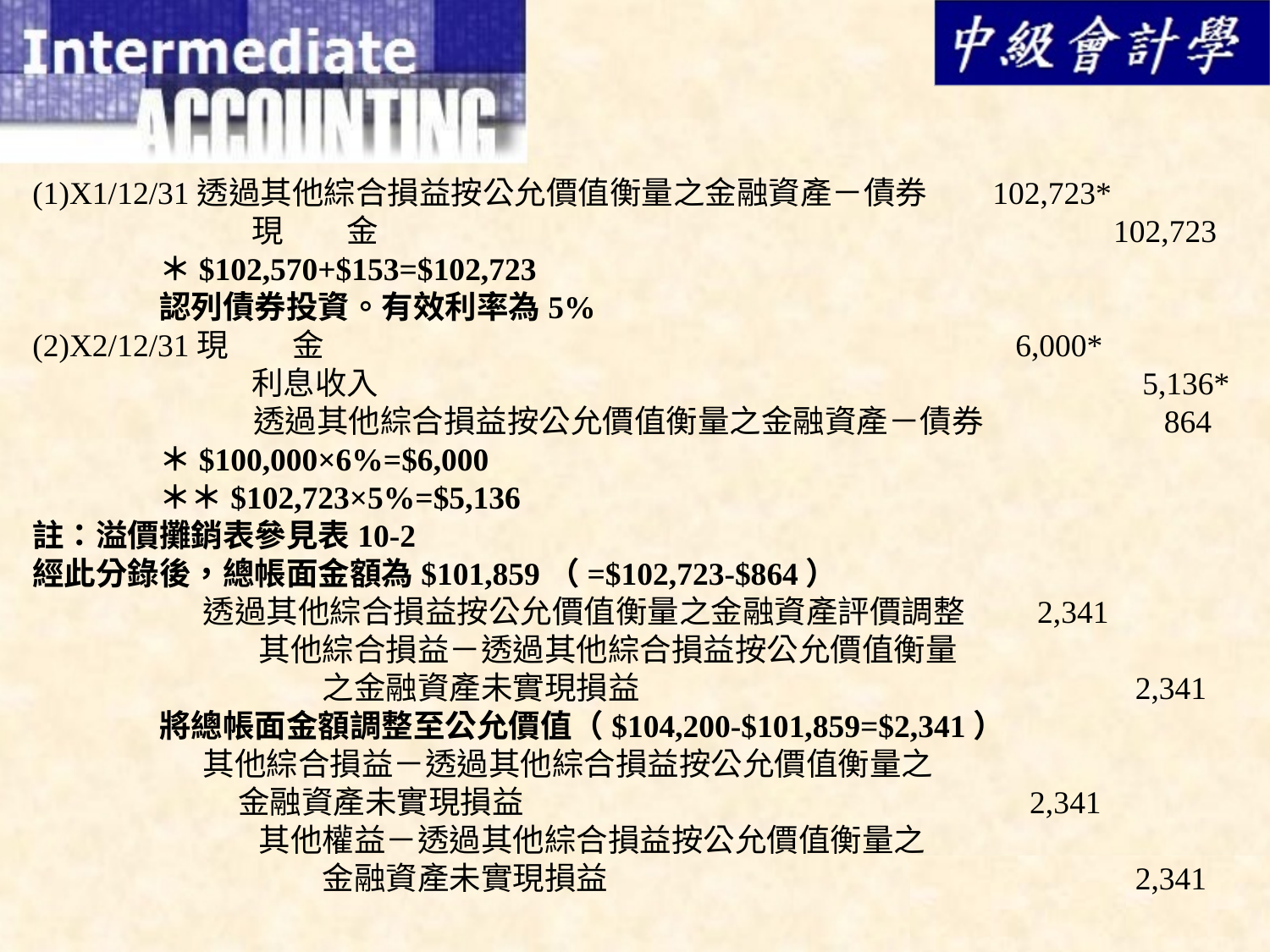

(1)X1/12/31透過其他綜合損益按公允價值衡量之金融資產－債券        102,723*
	　　    現　　金						        102,723
	＊$102,570+$153=$102,723
	認列債券投資。有效利率為5%
(2)X2/12/31現　　金					            6,000*
	　　    利息收入						            5,136*
	            透過其他綜合損益按公允價值衡量之金融資產－債券	               864
	＊$100,000×6%=$6,000
	＊＊$102,723×5%=$5,136
註：溢價攤銷表參見表10-2
經此分錄後，總帳面金額為$101,859（=$102,723-$864）
	     透過其他綜合損益按公允價值衡量之金融資產評價調整         2,341
	　　     其他綜合損益－透過其他綜合損益按公允價值衡量
		     之金融資產未實現損益				           2,341
	將總帳面金額調整至公允價值（$104,200-$101,859=$2,341）
	     其他綜合損益－透過其他綜合損益按公允價值衡量之
	           金融資產未實現損益				              2,341
	　　     其他權益－透過其他綜合損益按公允價值衡量之
		     金融資產未實現損益				           2,341